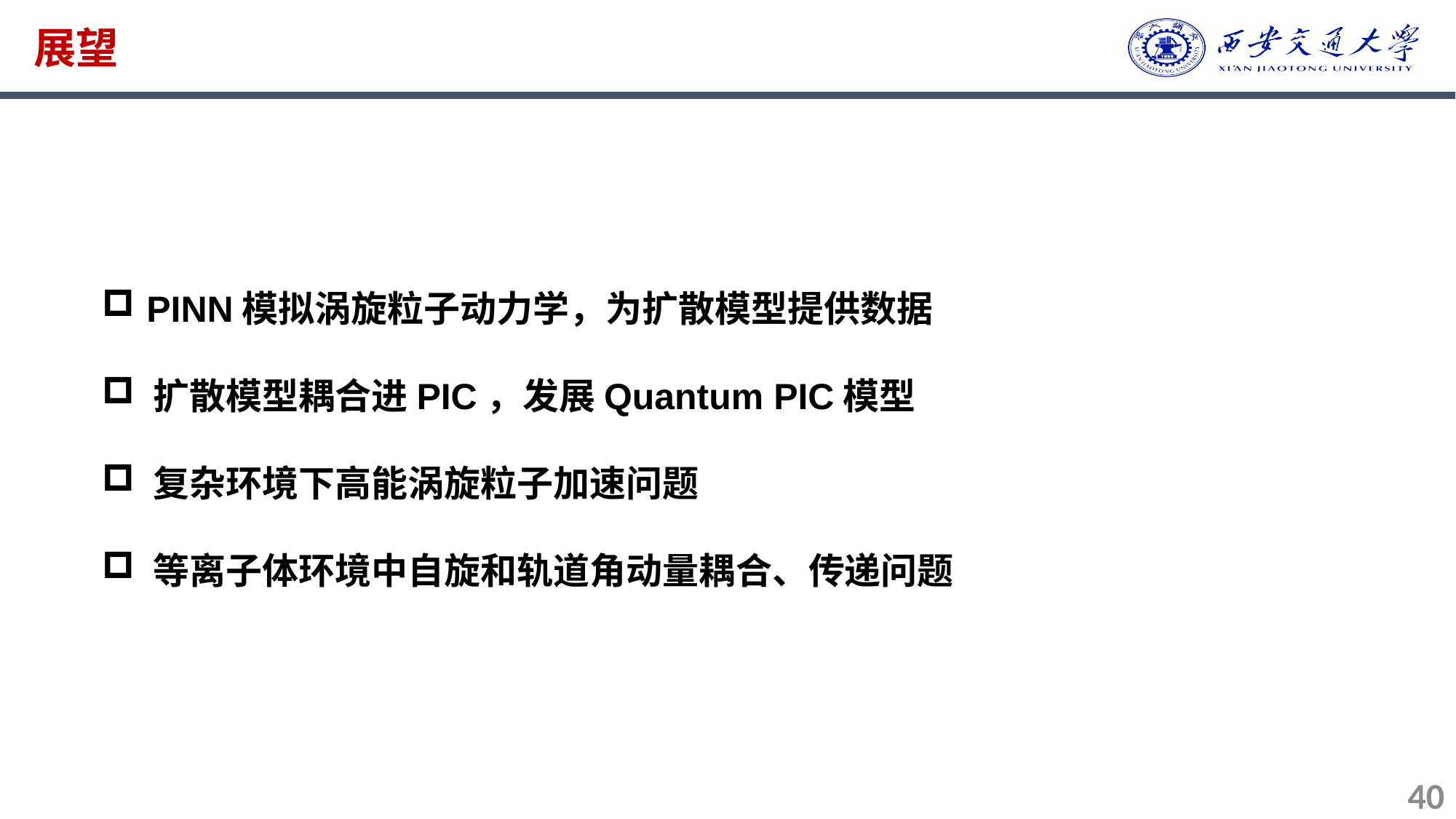

展望
 PINN模拟涡旋粒子动力学，为扩散模型提供数据

 扩散模型耦合进PIC，发展Quantum PIC模型

 复杂环境下高能涡旋粒子加速问题

 等离子体环境中自旋和轨道角动量耦合、传递问题
40